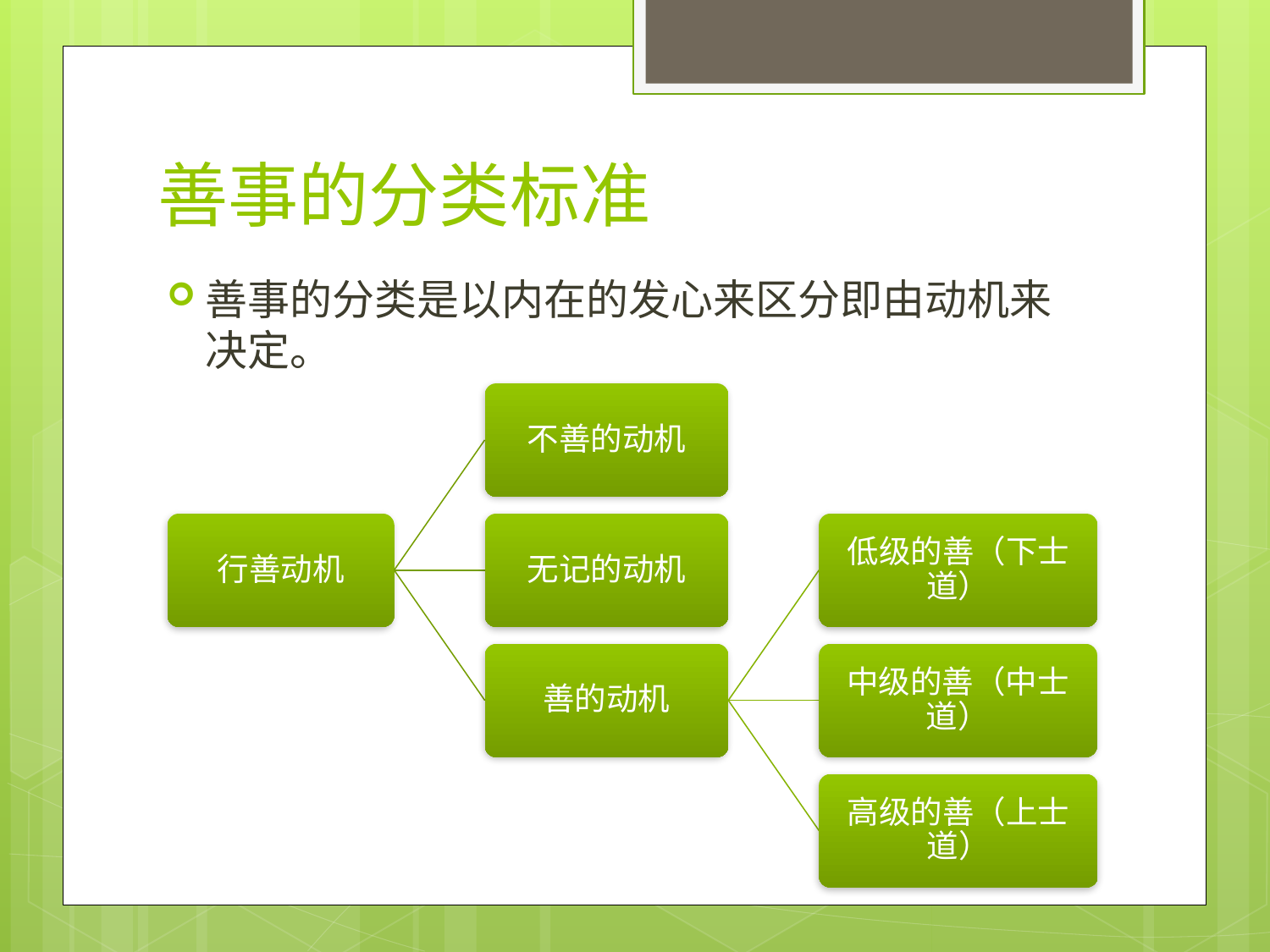

# 善事的分类标准
善事的分类是以内在的发心来区分即由动机来决定。

行善动机

不善的动机

无记的动机

善的动机

低级的善（下士道）

中级的善（中士道）

高级的善（上士道）